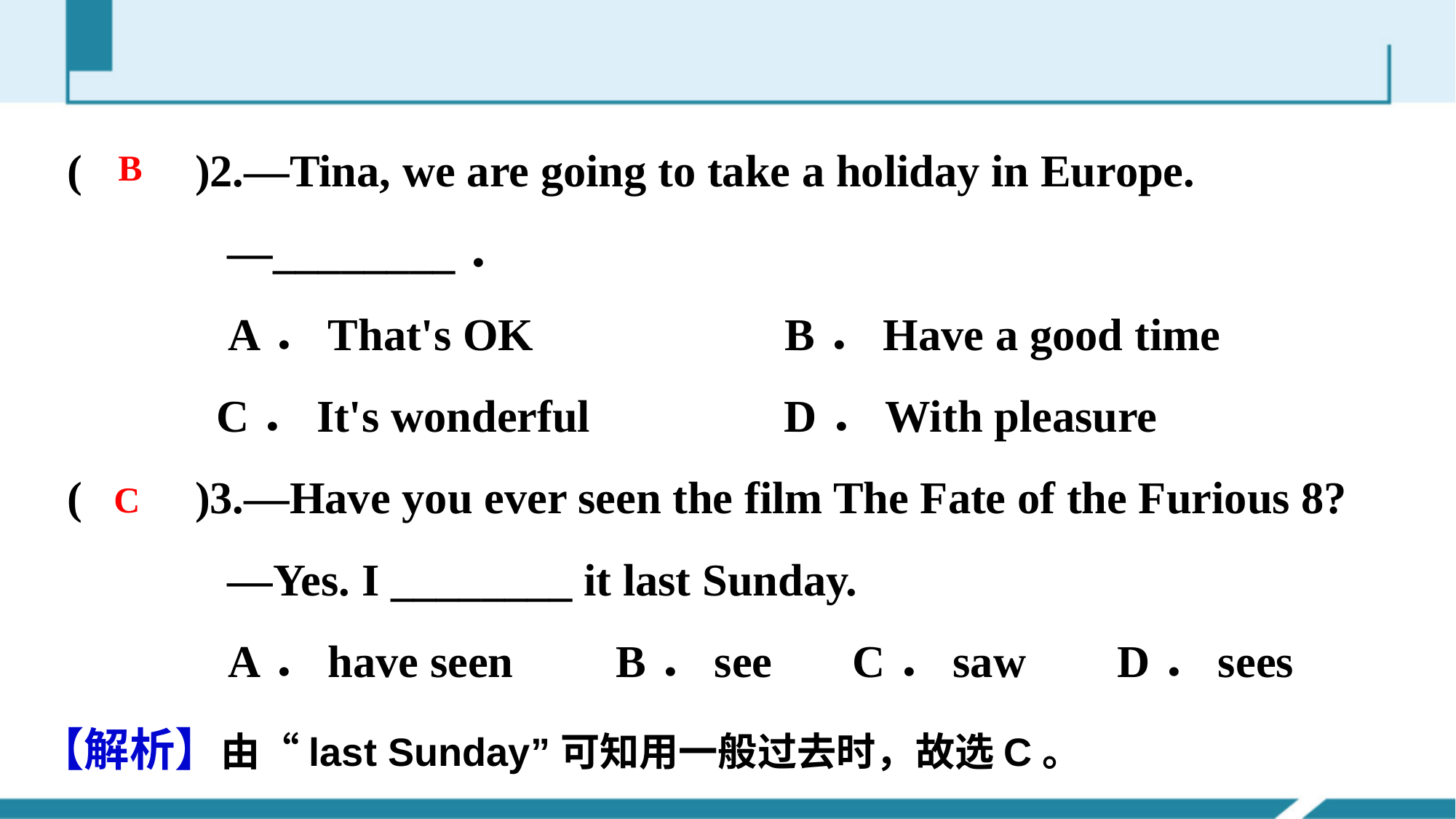

(　　)2.—Tina, we are going to take a holiday in Europe.
              —________．
              A．That's OK                      B．Have a good time
             C．It's wonderful                 D．With pleasure
(　　)3.—Have you ever seen the film The Fate of the Furious 8?
              —Yes. I ________ it last Sunday.
              A．have seen         B．see       C．saw        D．sees
B
C
【解析】由“last Sunday”可知用一般过去时，故选C。